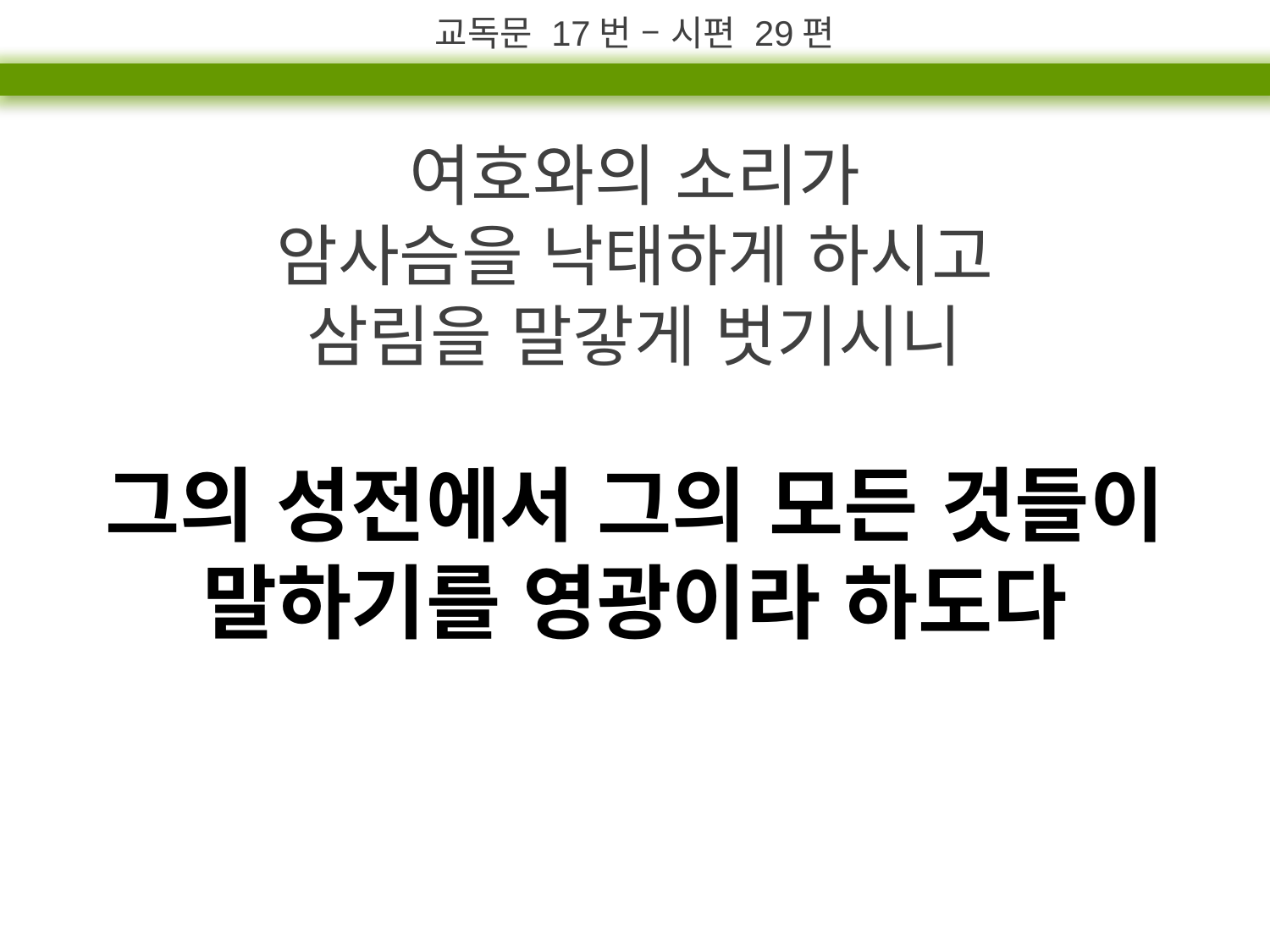

교독문 17번 – 시편 29편

여호와의 소리가
암사슴을 낙태하게 하시고
삼림을 말갛게 벗기시니
그의 성전에서 그의 모든 것들이
말하기를 영광이라 하도다